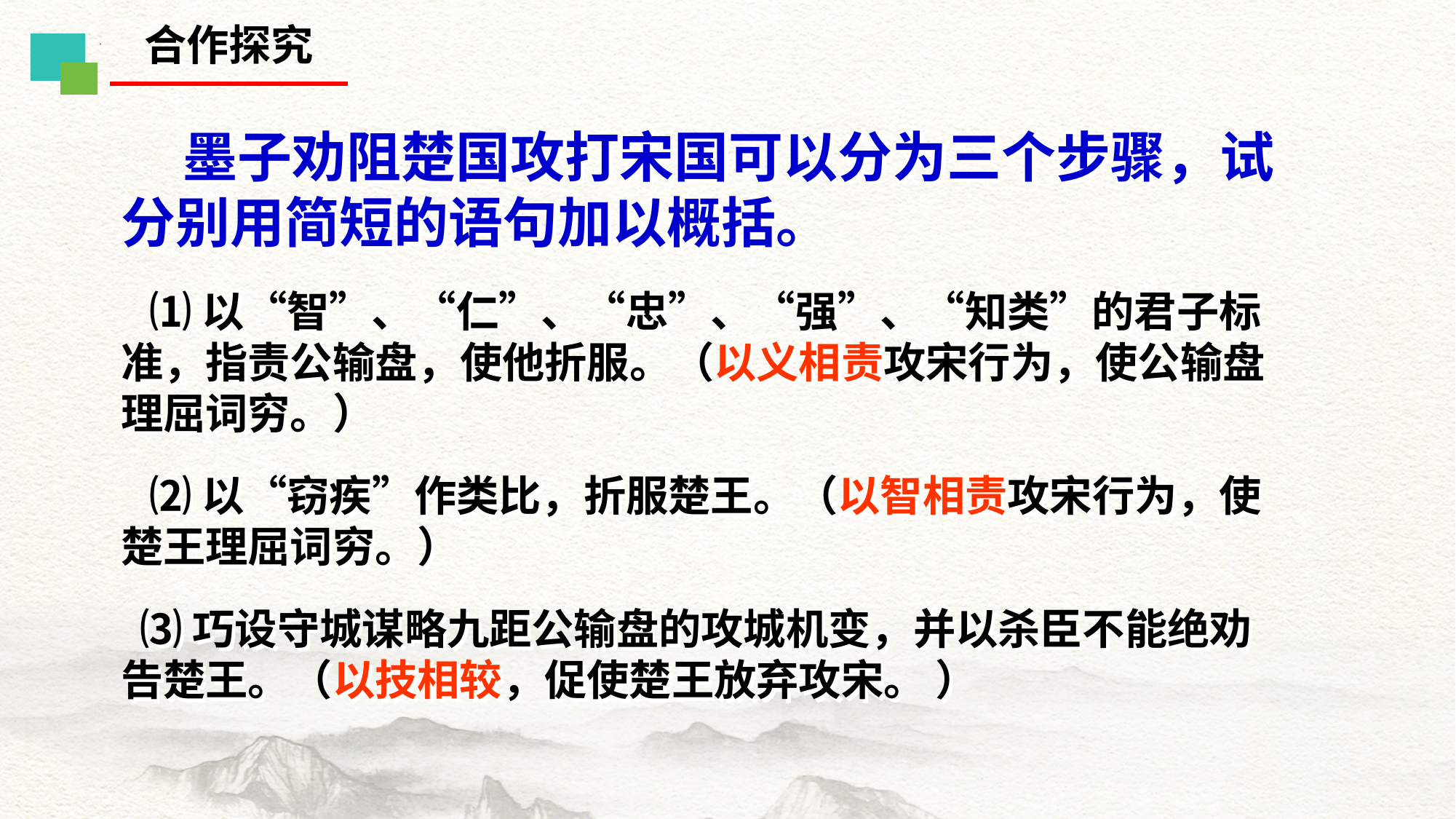

合作探究

    墨子劝阻楚国攻打宋国可以分为三个步骤，试分别用简短的语句加以概括。
   ⑴以“智”、“仁”、“忠”、“强”、“知类”的君子标准，指责公输盘，使他折服。（以义相责攻宋行为，使公输盘理屈词穷。）
   ⑵以“窃疾”作类比，折服楚王。（以智相责攻宋行为，使楚王理屈词穷。）
  ⑶巧设守城谋略九距公输盘的攻城机变，并以杀臣不能绝劝告楚王。（以技相较，促使楚王放弃攻宋。 ）